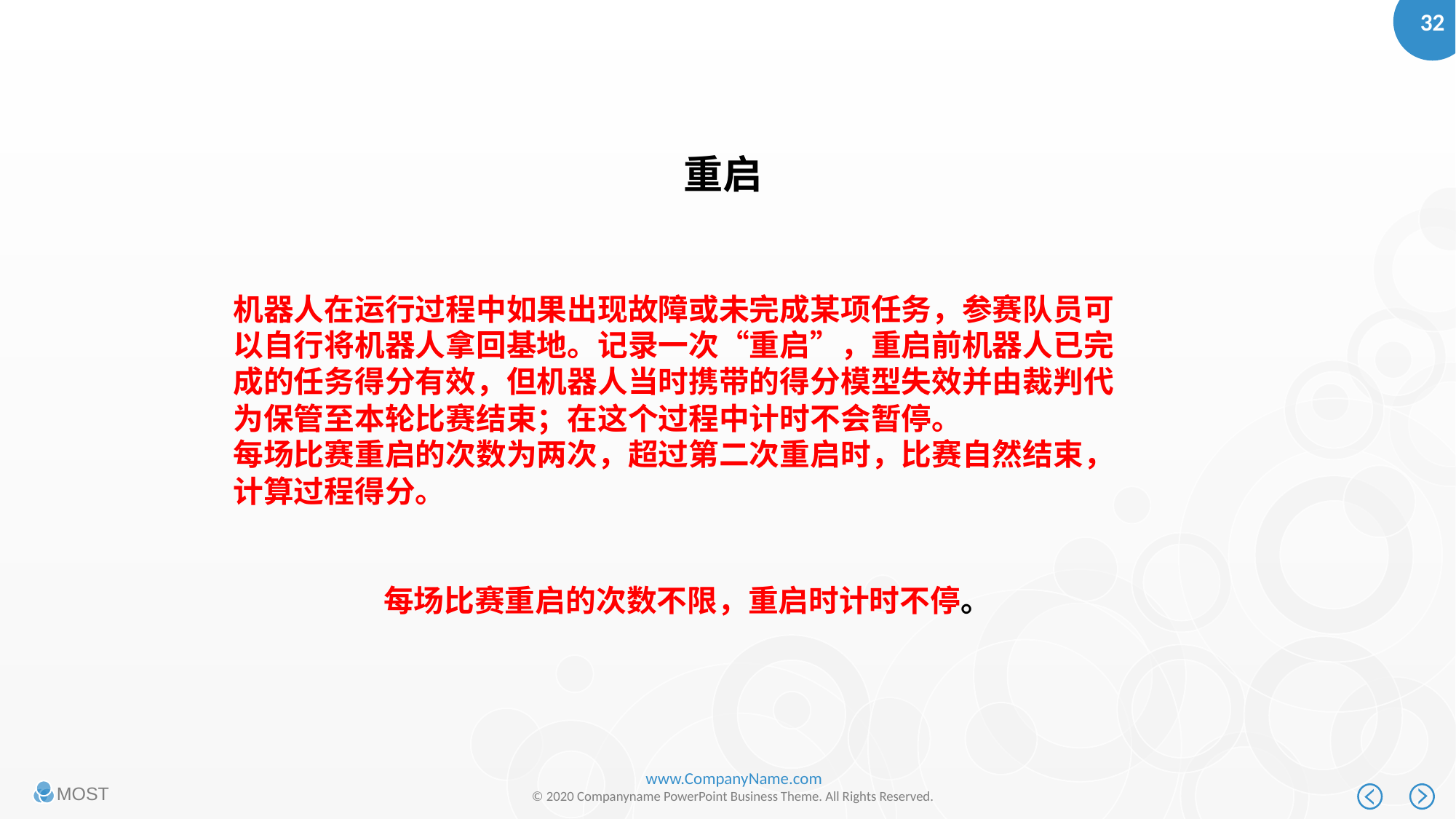

重启
机器人在运行过程中如果出现故障或未完成某项任务，参赛队员可以自行将机器人拿回基地。记录一次“重启”，重启前机器人已完成的任务得分有效，但机器人当时携带的得分模型失效并由裁判代为保管至本轮比赛结束；在这个过程中计时不会暂停。
每场比赛重启的次数为两次，超过第二次重启时，比赛自然结束，计算过程得分。

每场比赛重启的次数不限，重启时计时不停。